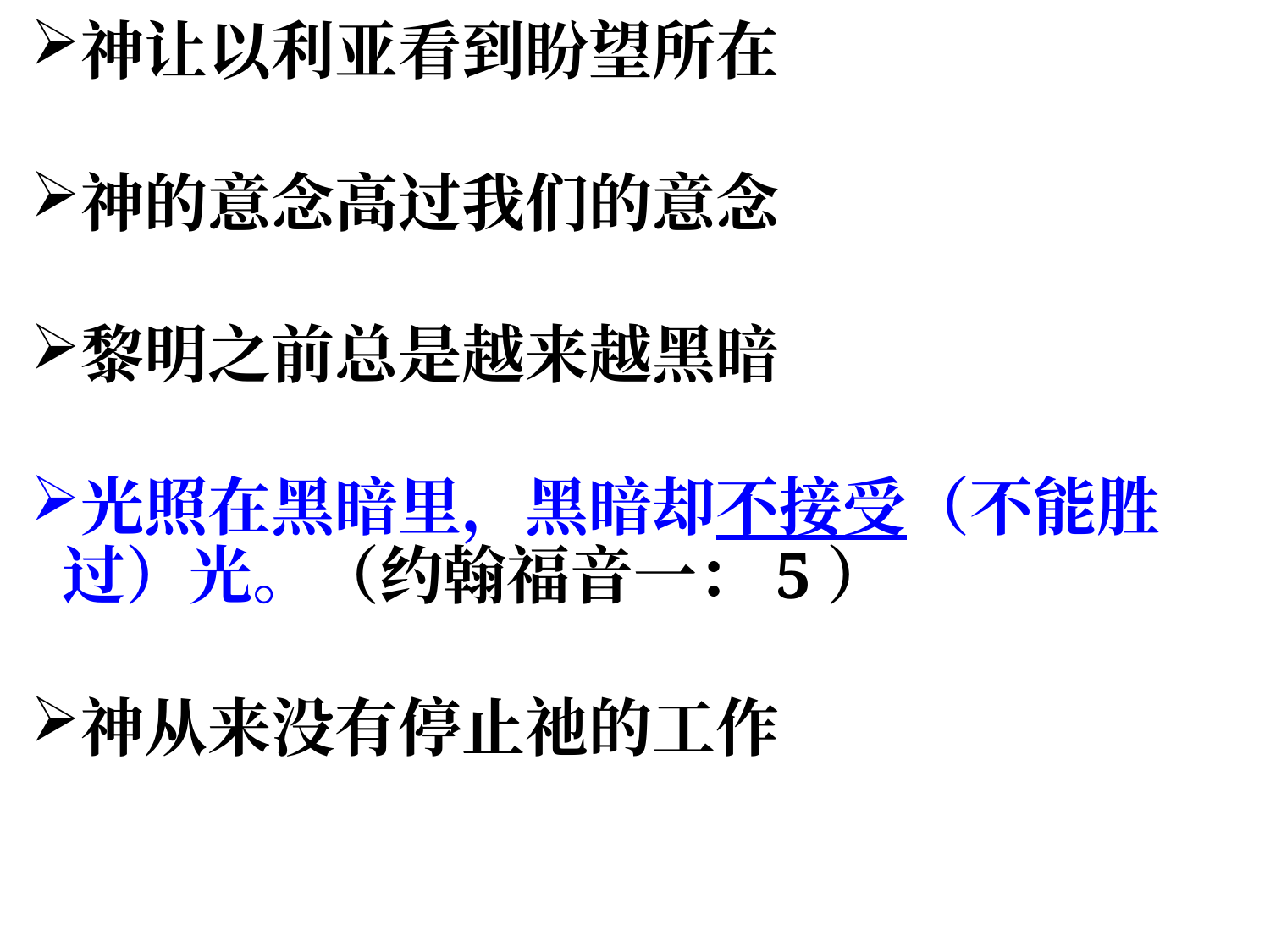

神让以利亚看到盼望所在

神的意念高过我们的意念

黎明之前总是越来越黑暗

光照在黑暗里，黑暗却不接受（不能胜过）光。（约翰福音一：5）

神从来没有停止祂的工作